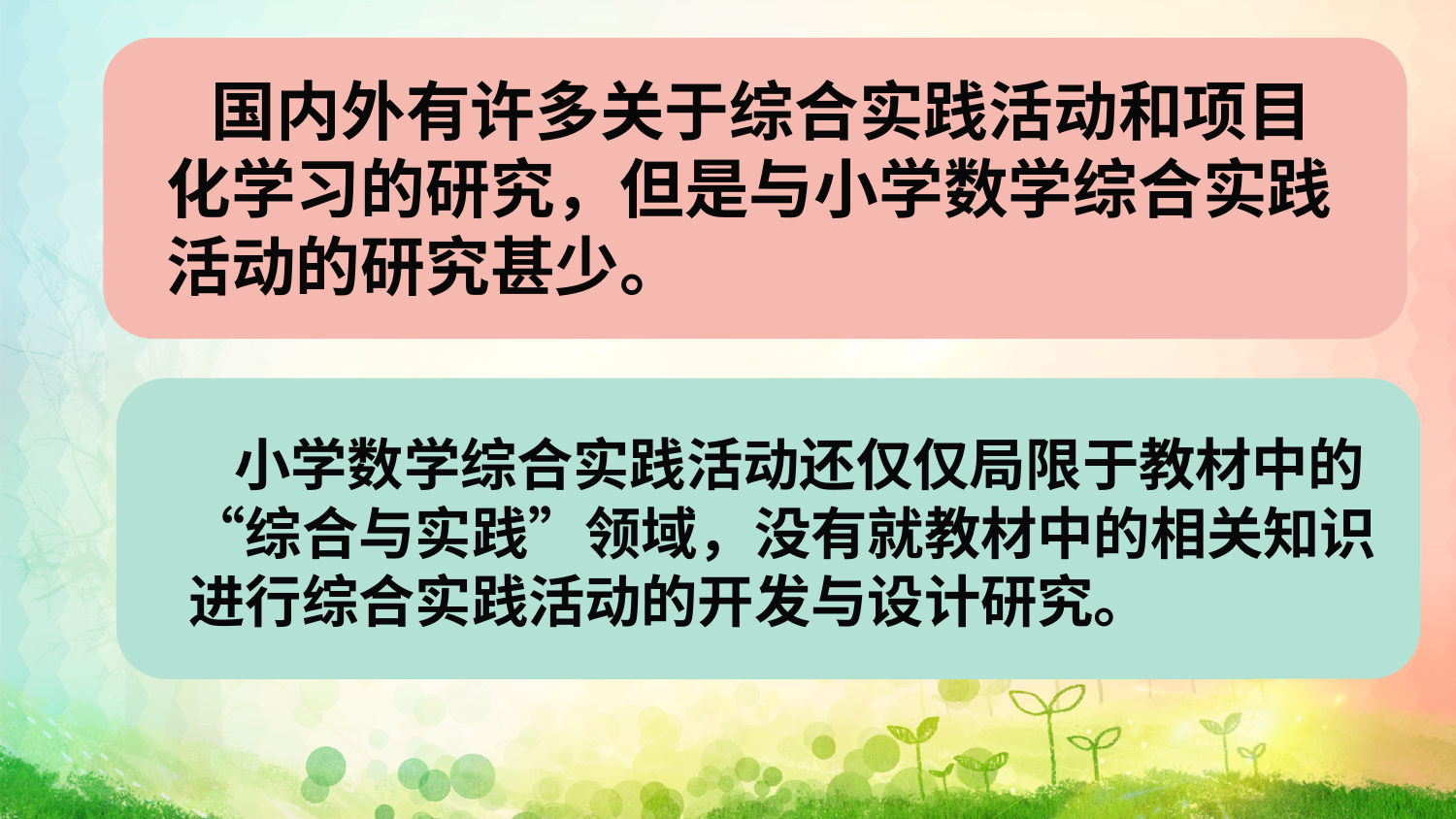

国内外有许多关于综合实践活动和项目化学习的研究，但是与小学数学综合实践活动的研究甚少。

  小学数学综合实践活动还仅仅局限于教材中的“综合与实践”领域，没有就教材中的相关知识进行综合实践活动的开发与设计研究。